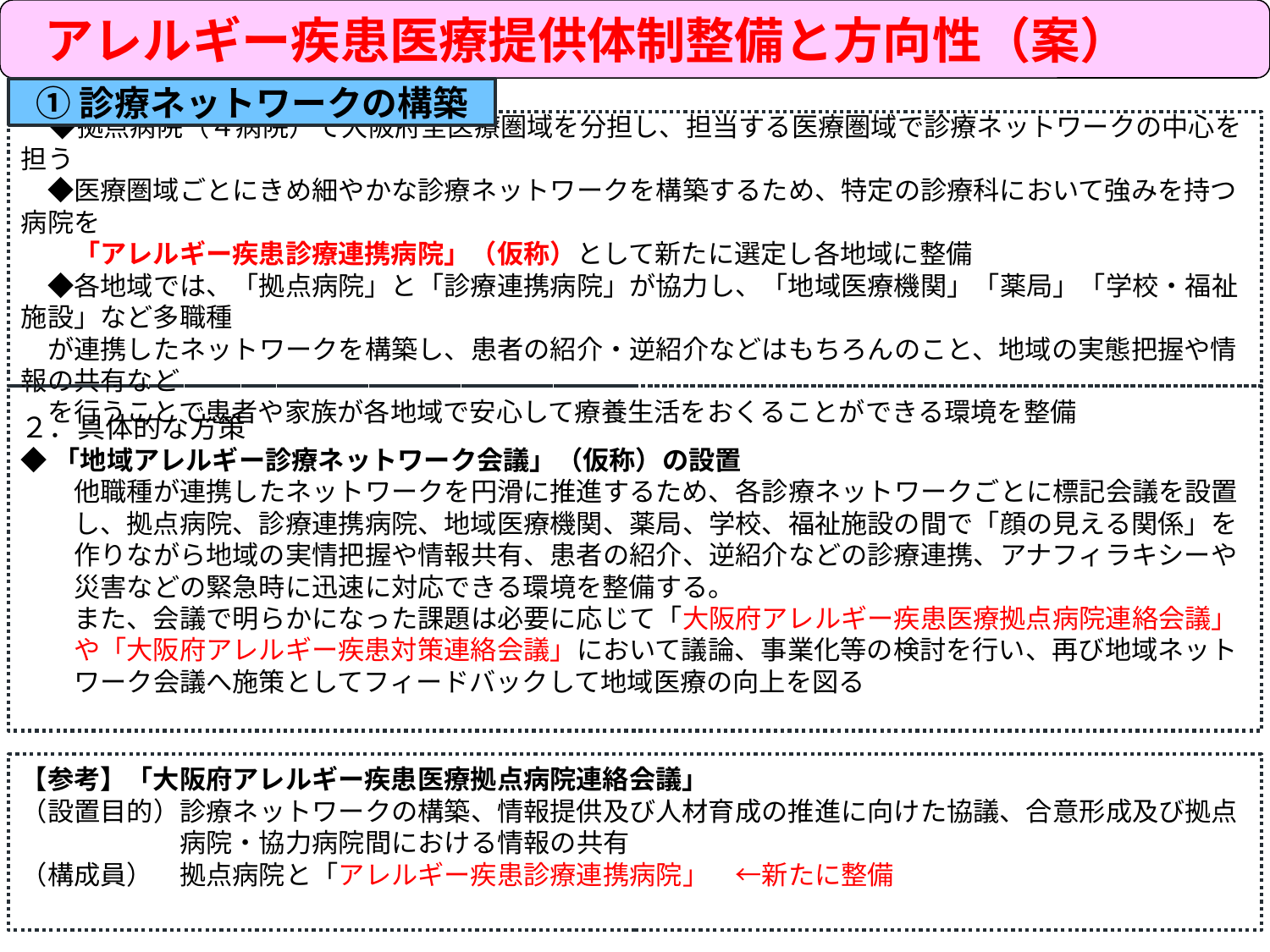

アレルギー疾患医療提供体制整備と方向性（案）
①診療ネットワークの構築

１．方向性
　◆拠点病院（４病院）で大阪府全医療圏域を分担し、担当する医療圏域で診療ネットワークの中心を担う
　◆医療圏域ごとにきめ細やかな診療ネットワークを構築するため、特定の診療科において強みを持つ病院を
　　「アレルギー疾患診療連携病院」（仮称）として新たに選定し各地域に整備
　◆各地域では、「拠点病院」と「診療連携病院」が協力し、「地域医療機関」「薬局」「学校・福祉施設」など多職種
　が連携したネットワークを構築し、患者の紹介・逆紹介などはもちろんのこと、地域の実態把握や情報の共有など
　を行うことで患者や家族が各地域で安心して療養生活をおくることができる環境を整備

２．具体的な方策
◆「地域アレルギー診療ネットワーク会議」（仮称）の設置
　　他職種が連携したネットワークを円滑に推進するため、各診療ネットワークごとに標記会議を設置
　　し、拠点病院、診療連携病院、地域医療機関、薬局、学校、福祉施設の間で「顔の見える関係」を
　　作りながら地域の実情把握や情報共有、患者の紹介、逆紹介などの診療連携、アナフィラキシーや
　　災害などの緊急時に迅速に対応できる環境を整備する。
　　また、会議で明らかになった課題は必要に応じて「大阪府アレルギー疾患医療拠点病院連絡会議」
　　や「大阪府アレルギー疾患対策連絡会議」において議論、事業化等の検討を行い、再び地域ネット
　　ワーク会議へ施策としてフィードバックして地域医療の向上を図る

【参考】「大阪府アレルギー疾患医療拠点病院連絡会議」
（設置目的）診療ネットワークの構築、情報提供及び人材育成の推進に向けた協議、合意形成及び拠点
　　　　　　病院・協力病院間における情報の共有
（構成員）　拠点病院と「アレルギー疾患診療連携病院」　←新たに整備